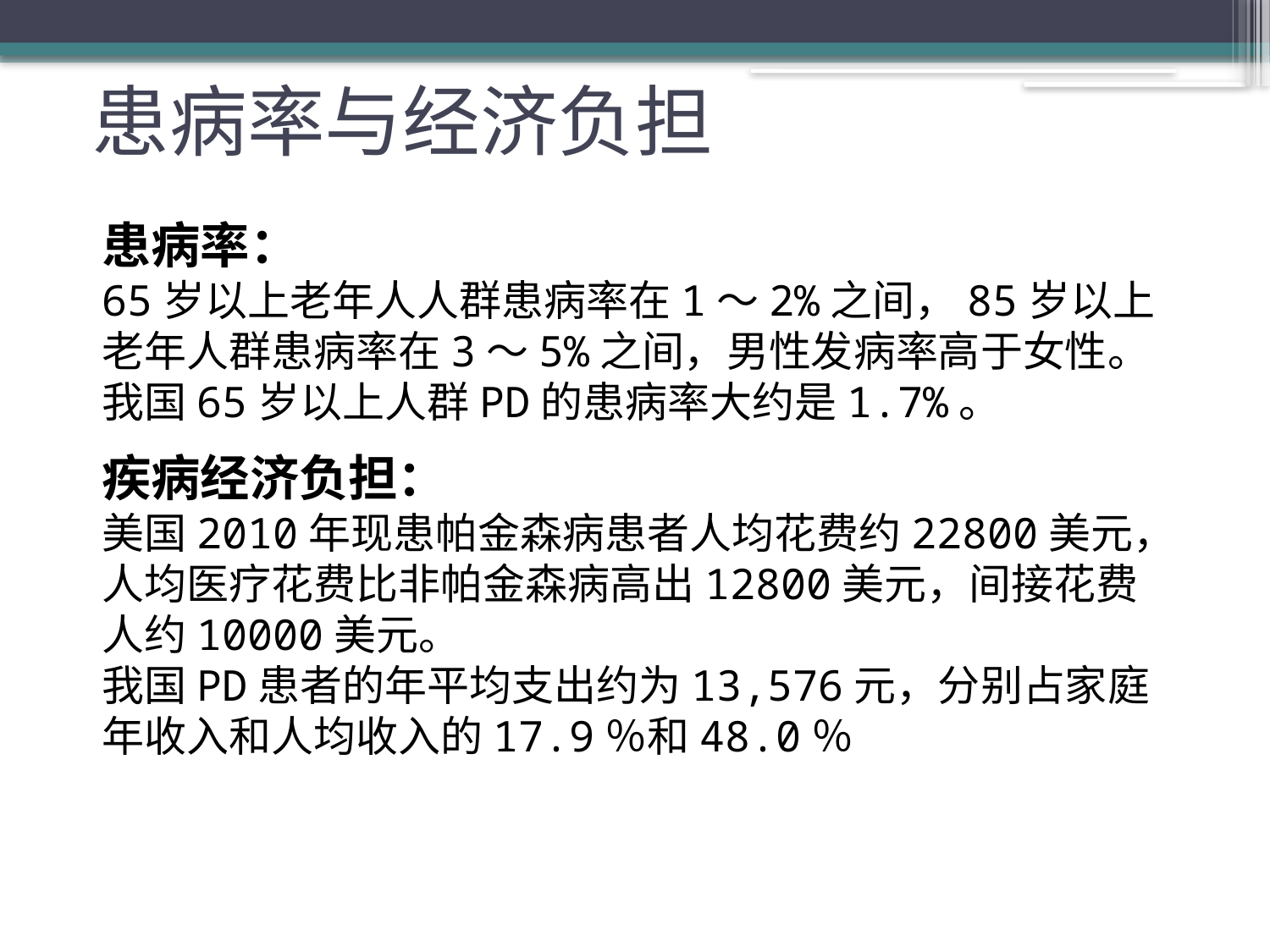

# 患病率与经济负担
患病率：
65岁以上老年人人群患病率在1～2%之间，85岁以上老年人群患病率在3～5%之间，男性发病率高于女性。
我国65岁以上人群PD的患病率大约是1.7%。
疾病经济负担：
美国2010年现患帕金森病患者人均花费约22800美元，人均医疗花费比非帕金森病高出12800美元，间接花费人约10000美元。
我国PD患者的年平均支出约为13,576元，分别占家庭年收入和人均收入的17.9％和48.0％